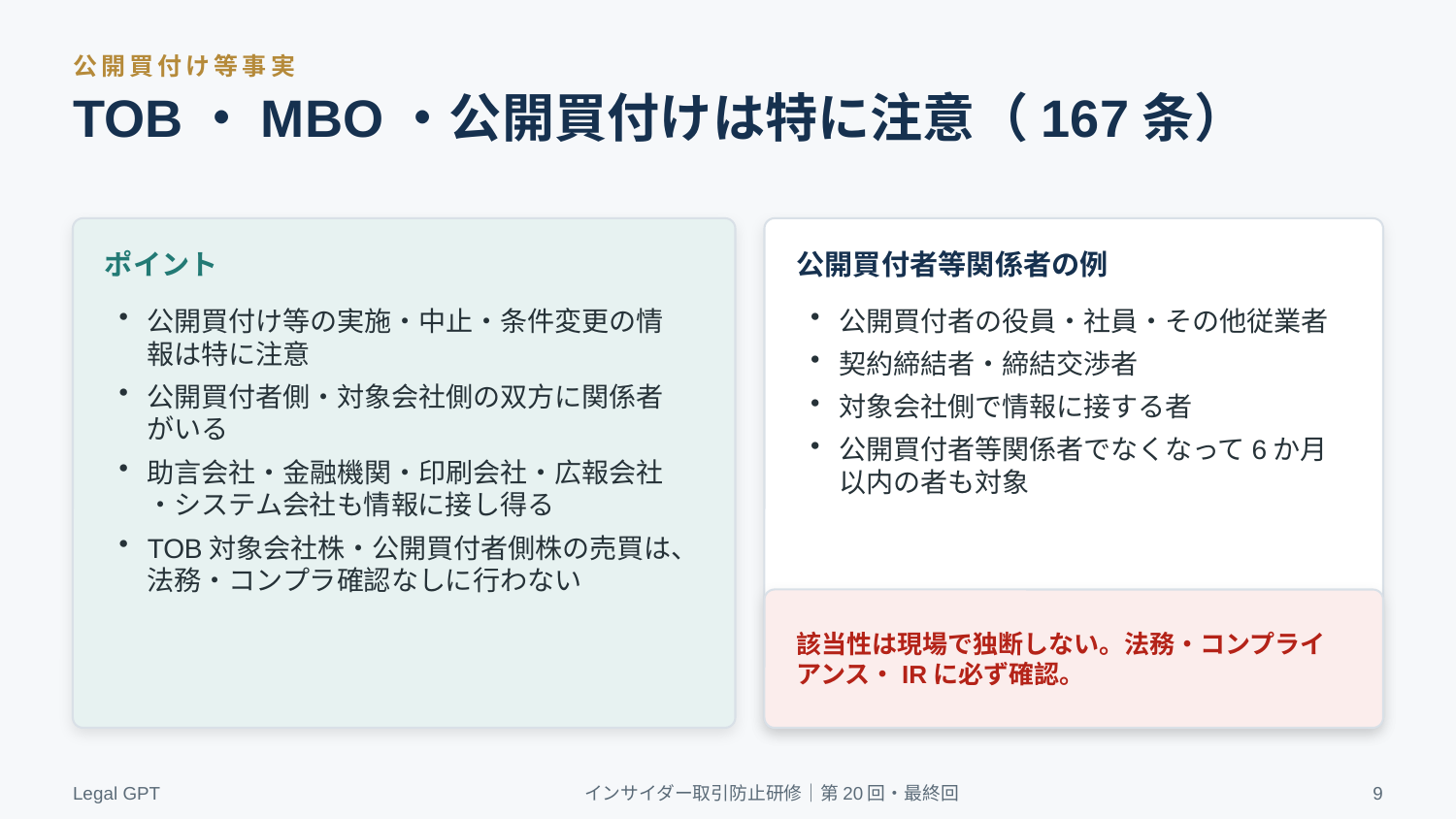

公開買付け等事実
TOB・MBO・公開買付けは特に注意（167条）

ポイント
公開買付者等関係者の例
公開買付け等の実施・中止・条件変更の情報は特に注意
公開買付者側・対象会社側の双方に関係者がいる
助言会社・金融機関・印刷会社・広報会社・システム会社も情報に接し得る
TOB対象会社株・公開買付者側株の売買は、法務・コンプラ確認なしに行わない
公開買付者の役員・社員・その他従業者
契約締結者・締結交渉者
対象会社側で情報に接する者
公開買付者等関係者でなくなって6か月以内の者も対象

該当性は現場で独断しない。法務・コンプライアンス・IRに必ず確認。
Legal GPT
インサイダー取引防止研修｜第20回・最終回
9